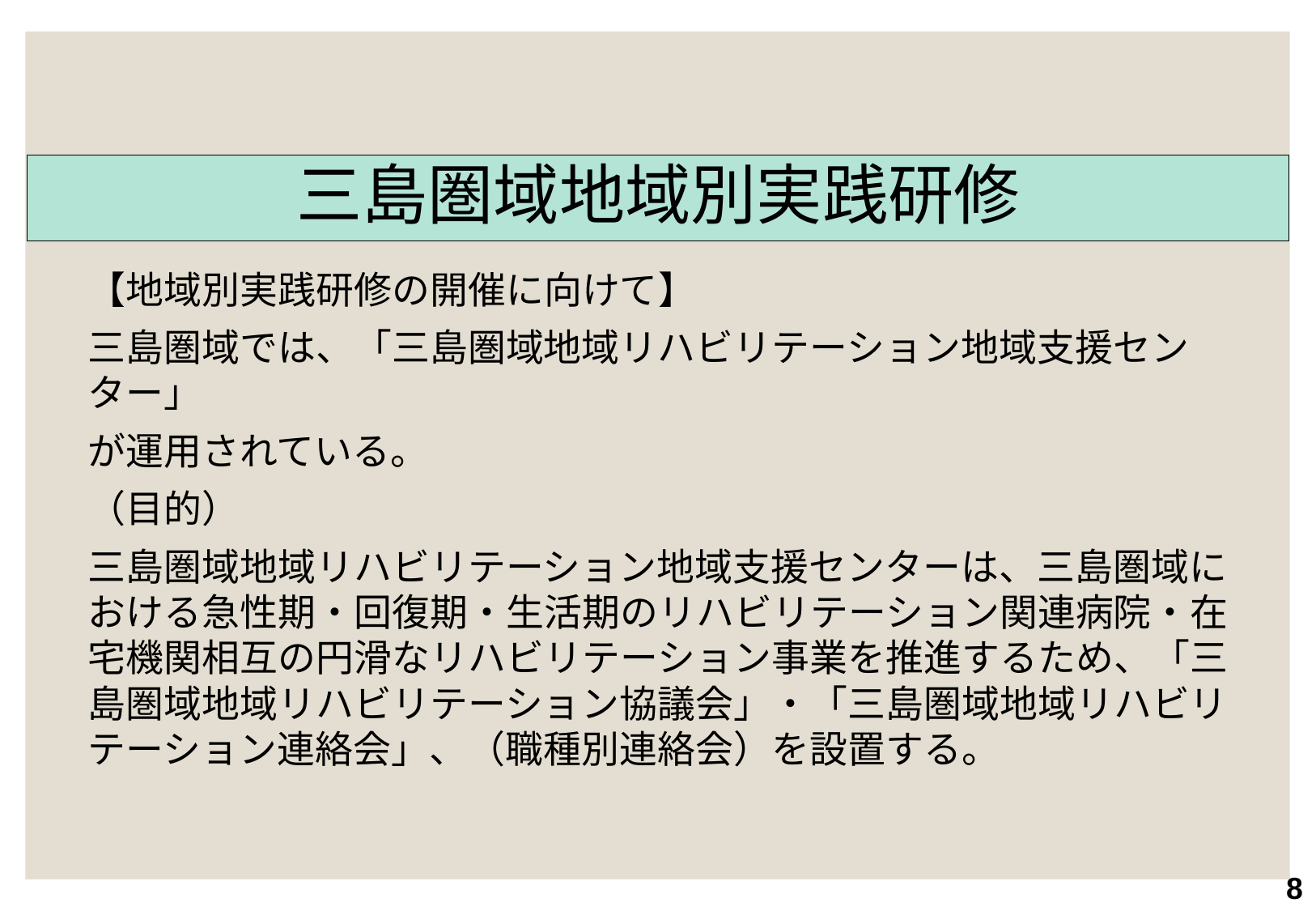

# 三島圏域地域別実践研修
【地域別実践研修の開催に向けて】
三島圏域では、「三島圏域地域リハビリテーション地域支援センター」
が運用されている。
（目的）
三島圏域地域リハビリテーション地域支援センターは、三島圏域における急性期・回復期・生活期のリハビリテーション関連病院・在宅機関相互の円滑なリハビリテーション事業を推進するため、「三島圏域地域リハビリテーション協議会」・「三島圏域地域リハビリテーション連絡会」、（職種別連絡会）を設置する。

8